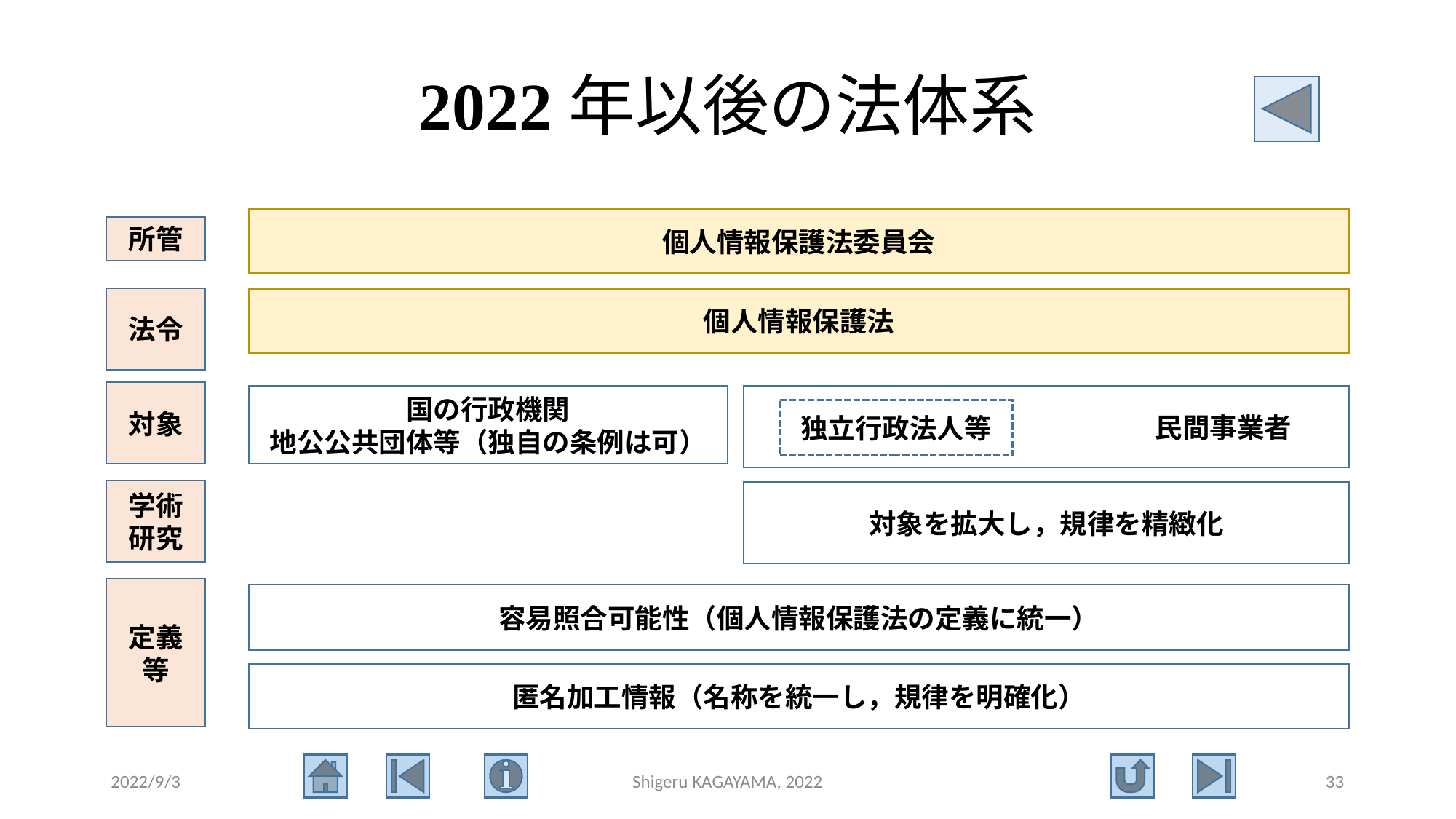

# 2022年以後の法体系

個人情報保護法委員会
所管
法令
個人情報保護法
対象
国の行政機関
地公公共団体等（独自の条例は可）
　　　　　　　　　　　　　民間事業者
独立行政法人等
学術
研究
対象を拡大し，規律を精緻化
定義等
容易照合可能性（個人情報保護法の定義に統一）
匿名加工情報（名称を統一し，規律を明確化）
2022/9/3
Shigeru KAGAYAMA, 2022
33